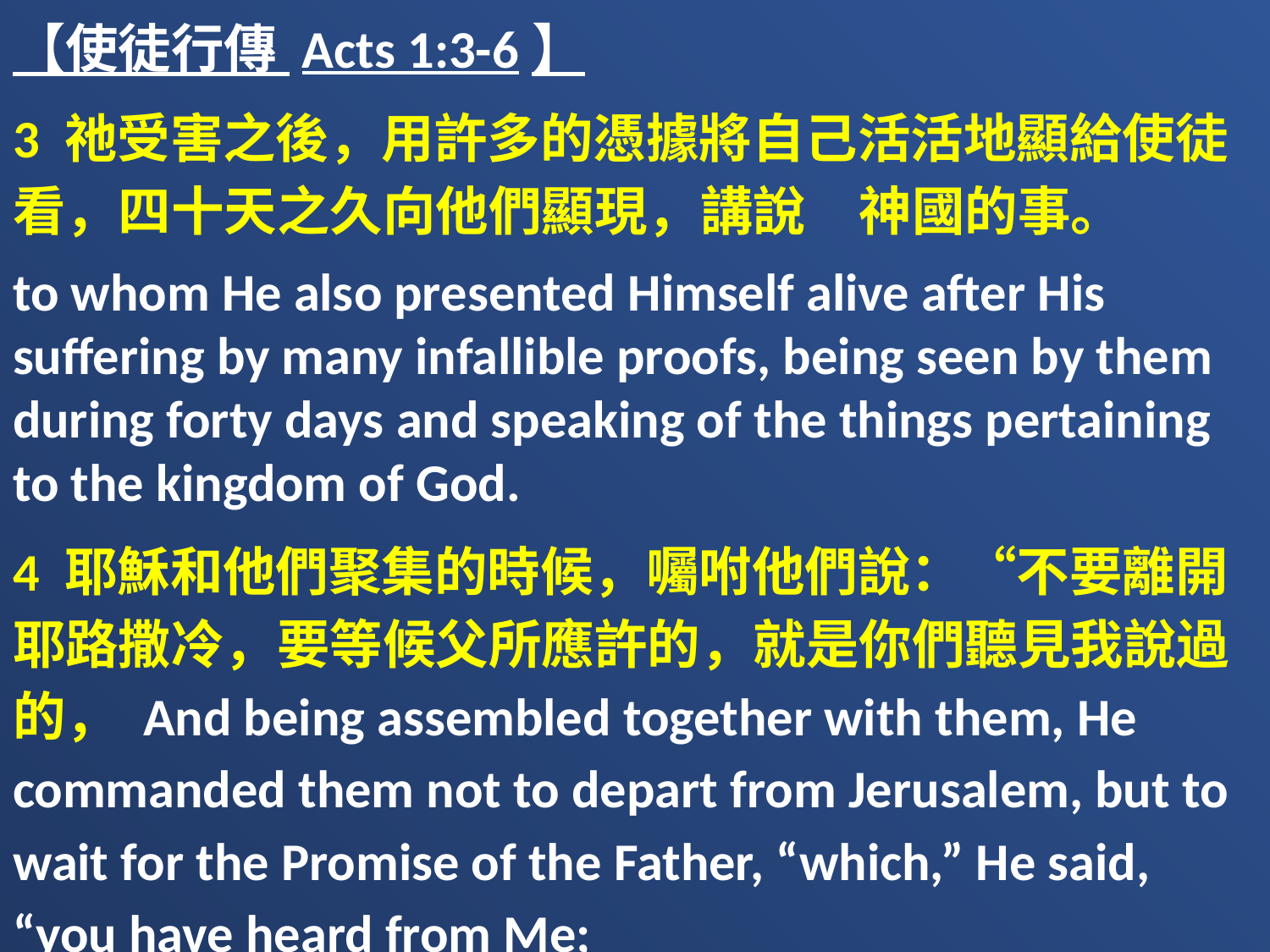

【使徒行傳 Acts 1:3-6】
3 祂受害之後，用許多的憑據將自己活活地顯給使徒看，四十天之久向他們顯現，講說　神國的事。
to whom He also presented Himself alive after His suffering by many infallible proofs, being seen by them during forty days and speaking of the things pertaining to the kingdom of God.
4 耶穌和他們聚集的時候，囑咐他們說：“不要離開耶路撒冷，要等候父所應許的，就是你們聽見我說過的， And being assembled together with them, He commanded them not to depart from Jerusalem, but to wait for the Promise of the Father, “which,” He said, “you have heard from Me;